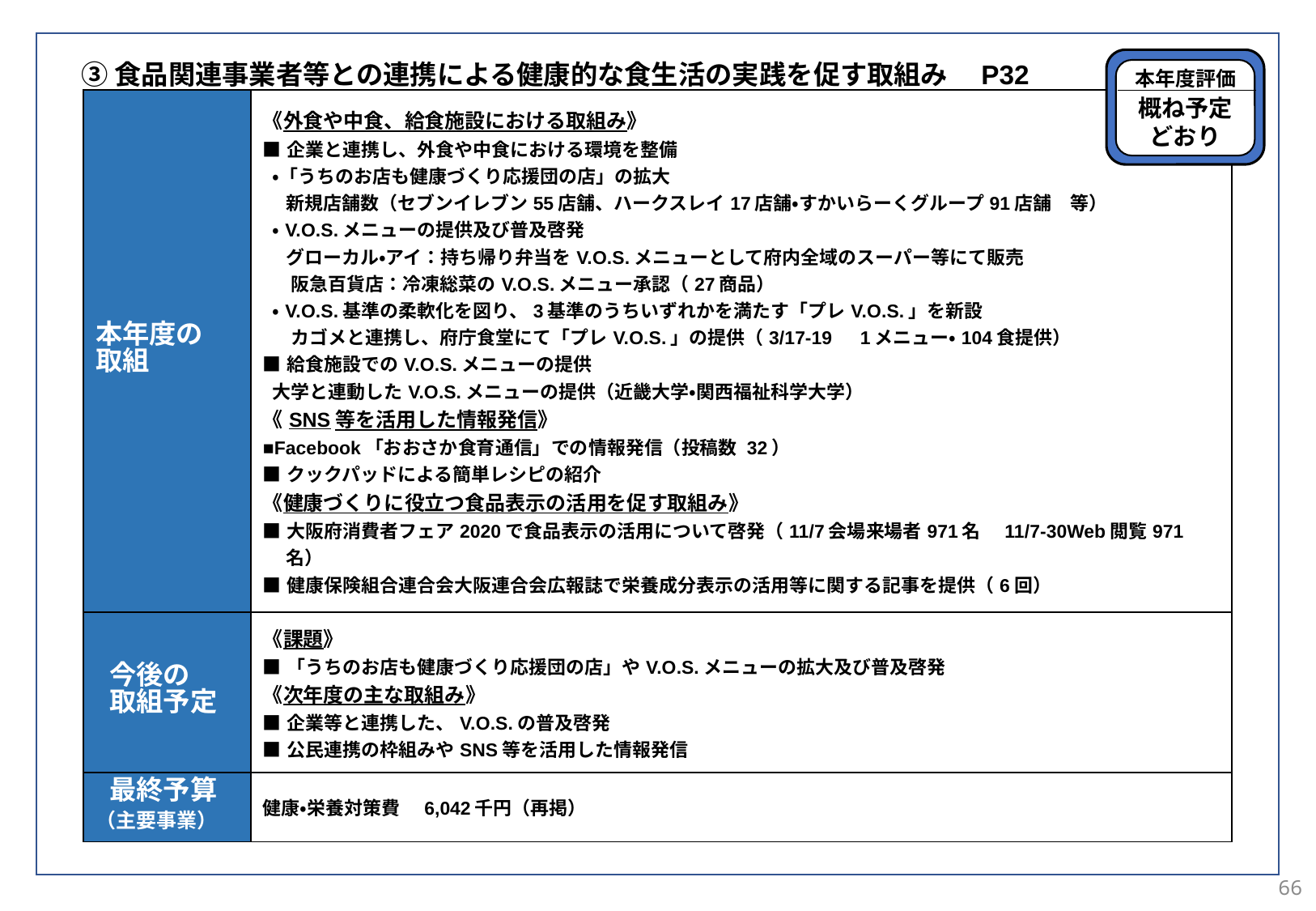

本年度評価

概ね予定
どおり
③食品関連事業者等との連携による健康的な食生活の実践を促す取組み　P32
| 本年度の 取組 | 《外食や中食、給食施設における取組み》 ■企業と連携し、外食や中食における環境を整備 ・「うちのお店も健康づくり応援団の店」の拡大　 　 新規店舗数（セブンイレブン55店舗、ハークスレイ17店舗・すかいらーくグループ91店舗　等） ・V.O.S.メニューの提供及び普及啓発 　 グローカル・アイ：持ち帰り弁当をV.O.S.メニューとして府内全域のスーパー等にて販売 　阪急百貨店：冷凍総菜のV.O.S.メニュー承認（27商品） ・V.O.S.基準の柔軟化を図り、3基準のうちいずれかを満たす「プレV.O.S.」を新設 　カゴメと連携し、府庁食堂にて「プレV.O.S.」の提供（3/17-19　1メニュー・104食提供） ■給食施設でのV.O.S.メニューの提供 大学と連動したV.O.S.メニューの提供（近畿大学・関西福祉科学大学） 《SNS等を活用した情報発信》 ■Facebook「おおさか食育通信」での情報発信（投稿数 32） ■クックパッドによる簡単レシピの紹介 《健康づくりに役立つ食品表示の活用を促す取組み》　 ■大阪府消費者フェア2020で食品表示の活用について啓発（11/7会場来場者971名　11/7-30Web閲覧971名） ■健康保険組合連合会大阪連合会広報誌で栄養成分表示の活用等に関する記事を提供（6回） |
| --- | --- |
| 今後の 取組予定 | 《課題》 ■「うちのお店も健康づくり応援団の店」やV.O.S.メニューの拡大及び普及啓発 《次年度の主な取組み》 ■企業等と連携した、V.O.S.の普及啓発 ■公民連携の枠組みやSNS等を活用した情報発信 |
| 最終予算 （主要事業） | 健康・栄養対策費　6,042千円（再掲） |
66